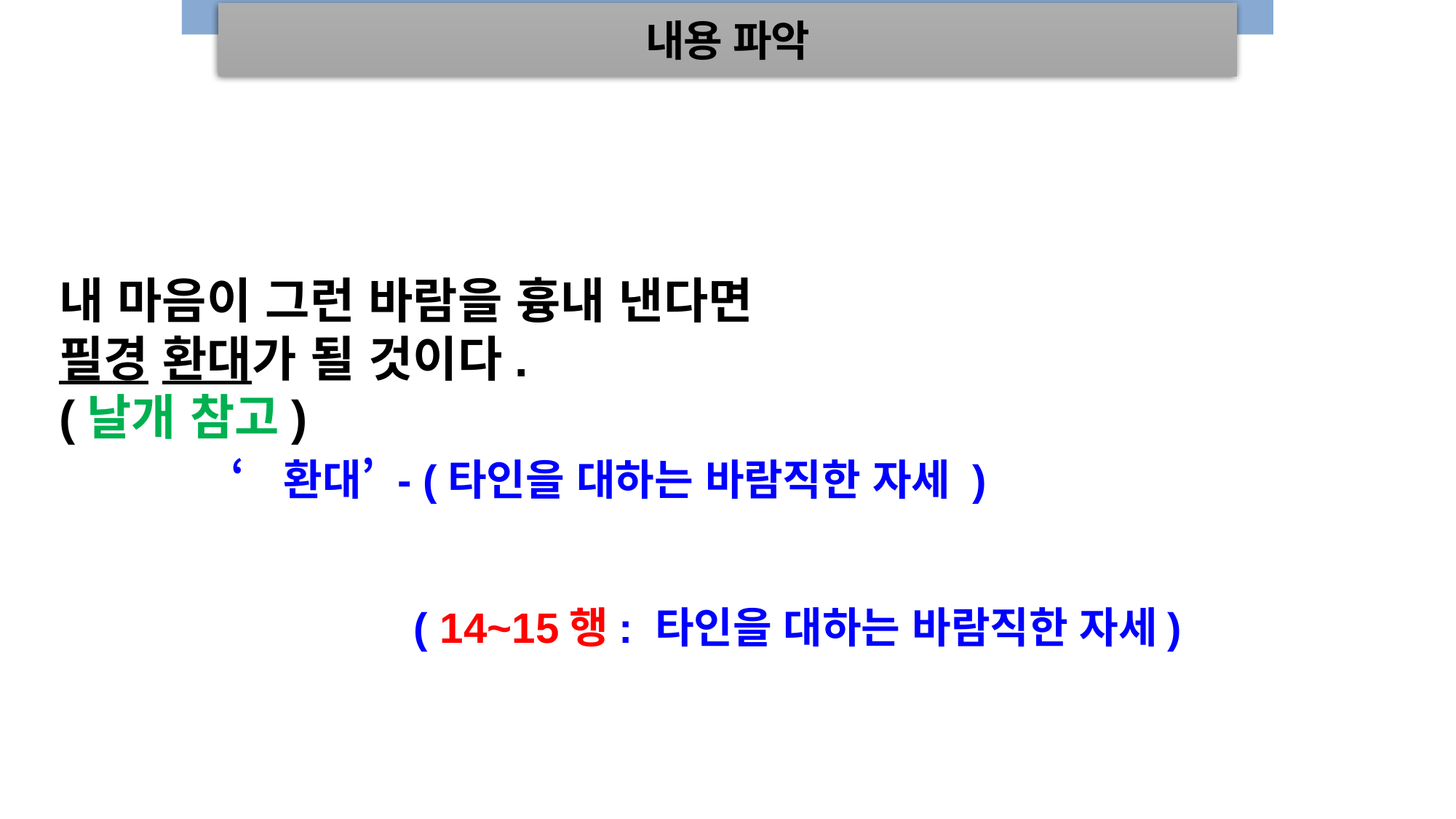

내용 파악

내 마음이 그런 바람을 흉내 낸다면
필경 환대가 될 것이다.
(날개 참고)

‘환대’ - (타인을 대하는 바람직한 자세 )
( 14~15행: 타인을 대하는 바람직한 자세)